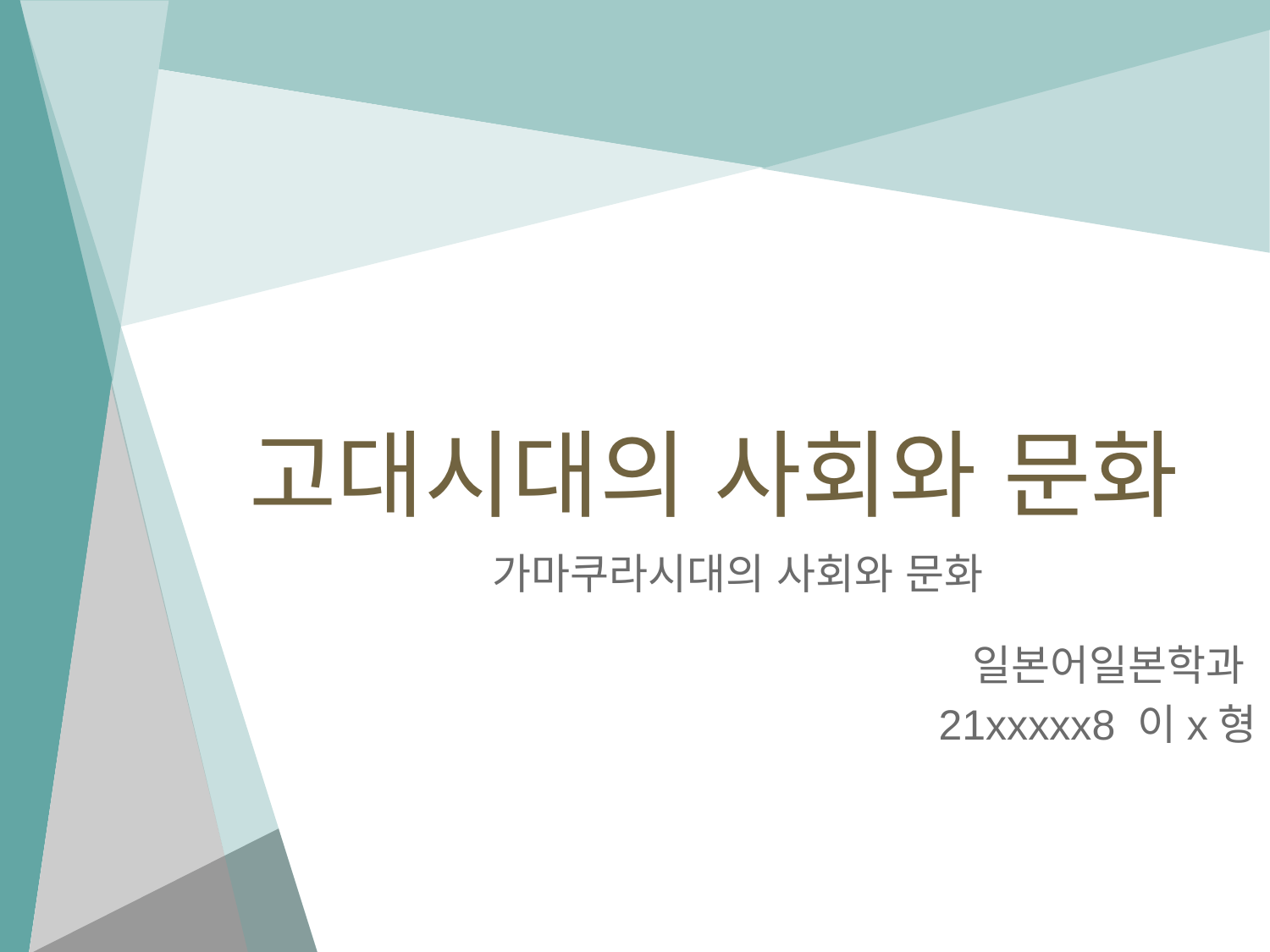

# 고대시대의 사회와 문화
가마쿠라시대의 사회와 문화
일본어일본학과
21xxxxx8 이x형